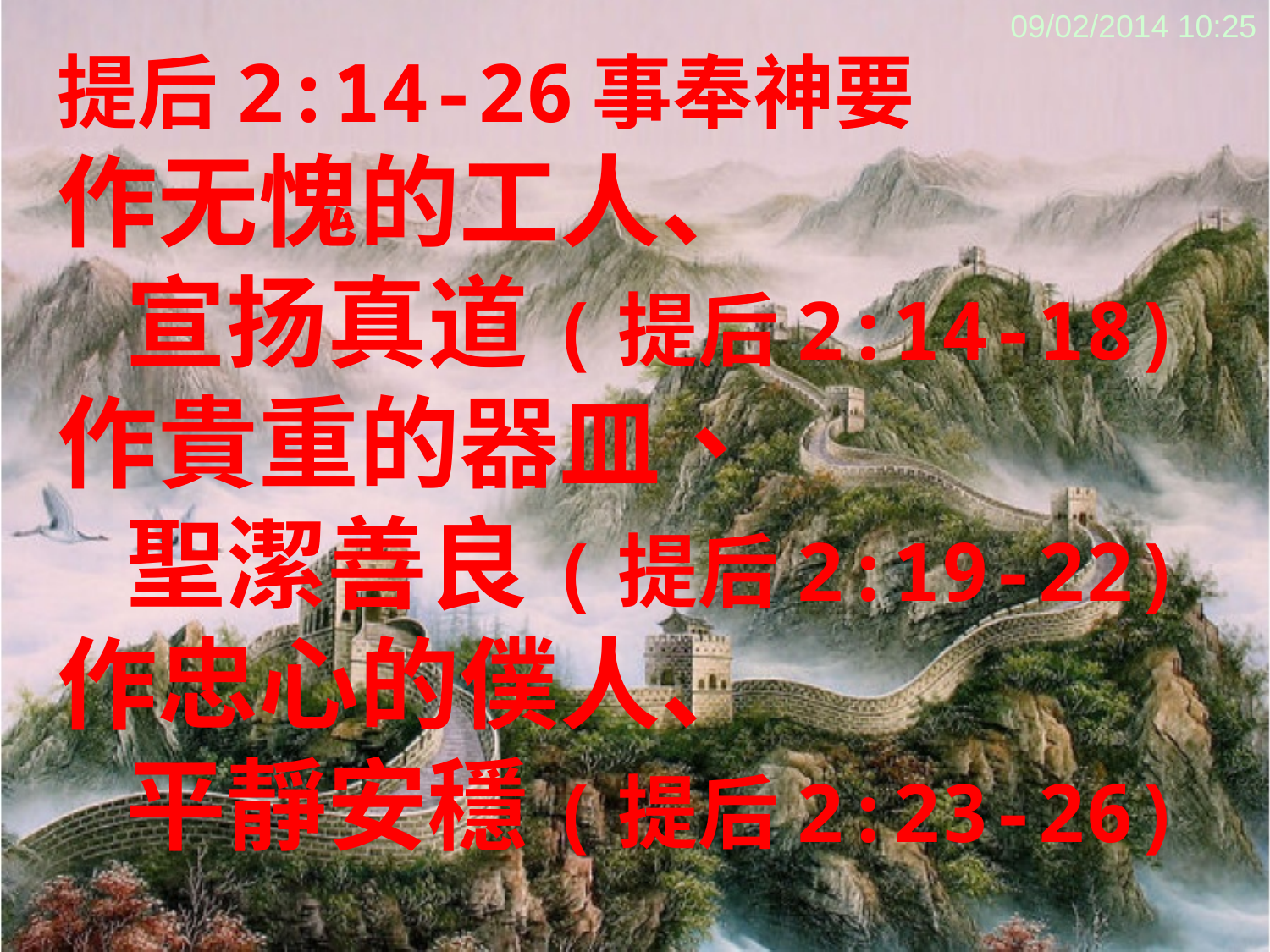

09/02/2014 10:25
提后2:14-26事奉神要
作无愧的工人、
  宣扬真道(提后2:14-18)
作貴重的器皿、
  聖潔善良(提后2:19-22)
作忠心的僕人、
  平靜安穩(提后2:23-26)